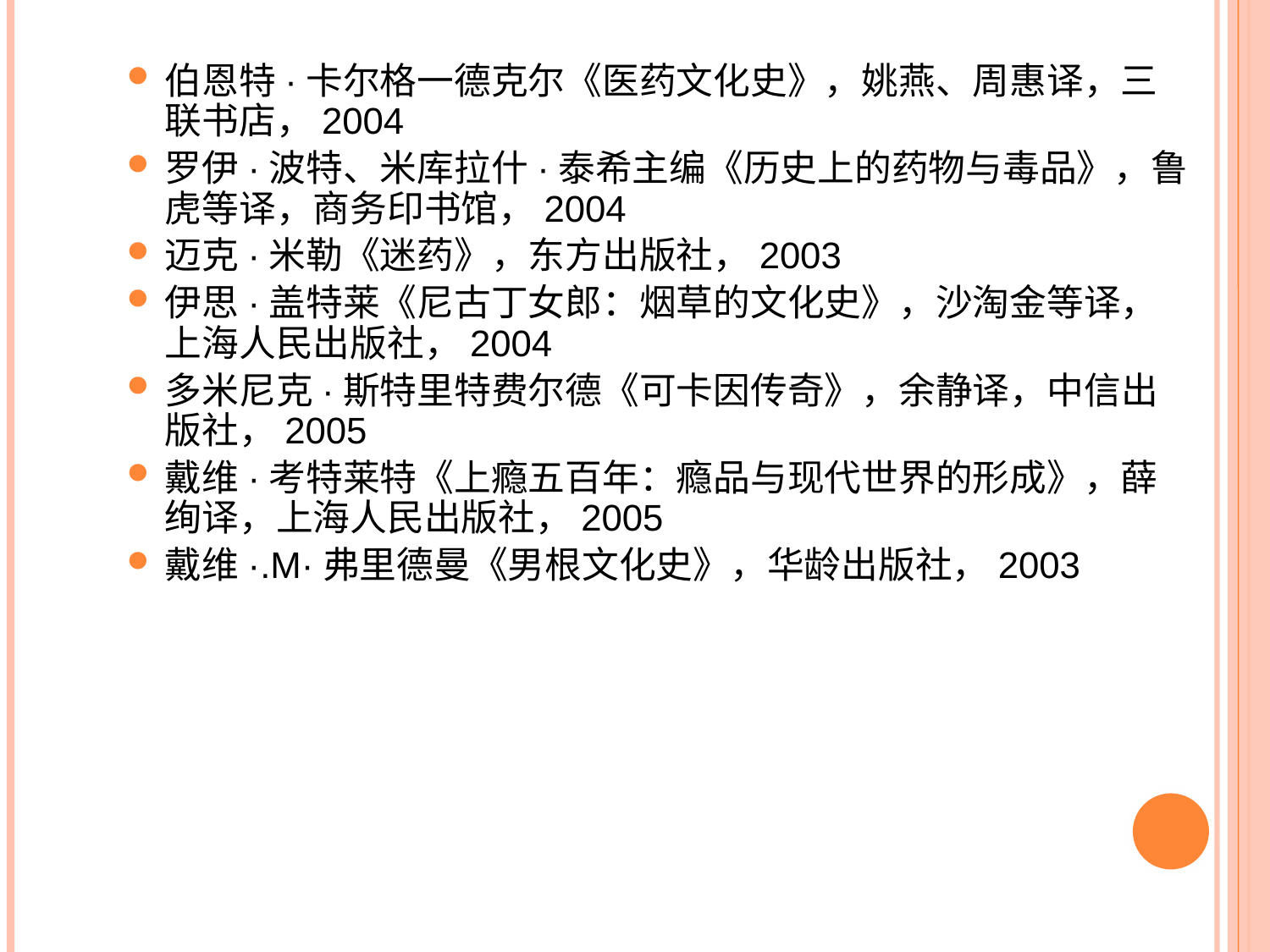

伯恩特·卡尔格一德克尔《医药文化史》，姚燕、周惠译，三联书店，2004
罗伊·波特、米库拉什·泰希主编《历史上的药物与毒品》，鲁虎等译，商务印书馆，2004
迈克·米勒《迷药》，东方出版社，2003
伊思·盖特莱《尼古丁女郎：烟草的文化史》，沙淘金等译，上海人民出版社，2004
多米尼克·斯特里特费尔德《可卡因传奇》，余静译，中信出版社，2005
戴维·考特莱特《上瘾五百年：瘾品与现代世界的形成》，薛绚译，上海人民出版社，2005
戴维·.M·弗里德曼《男根文化史》，华龄出版社，2003